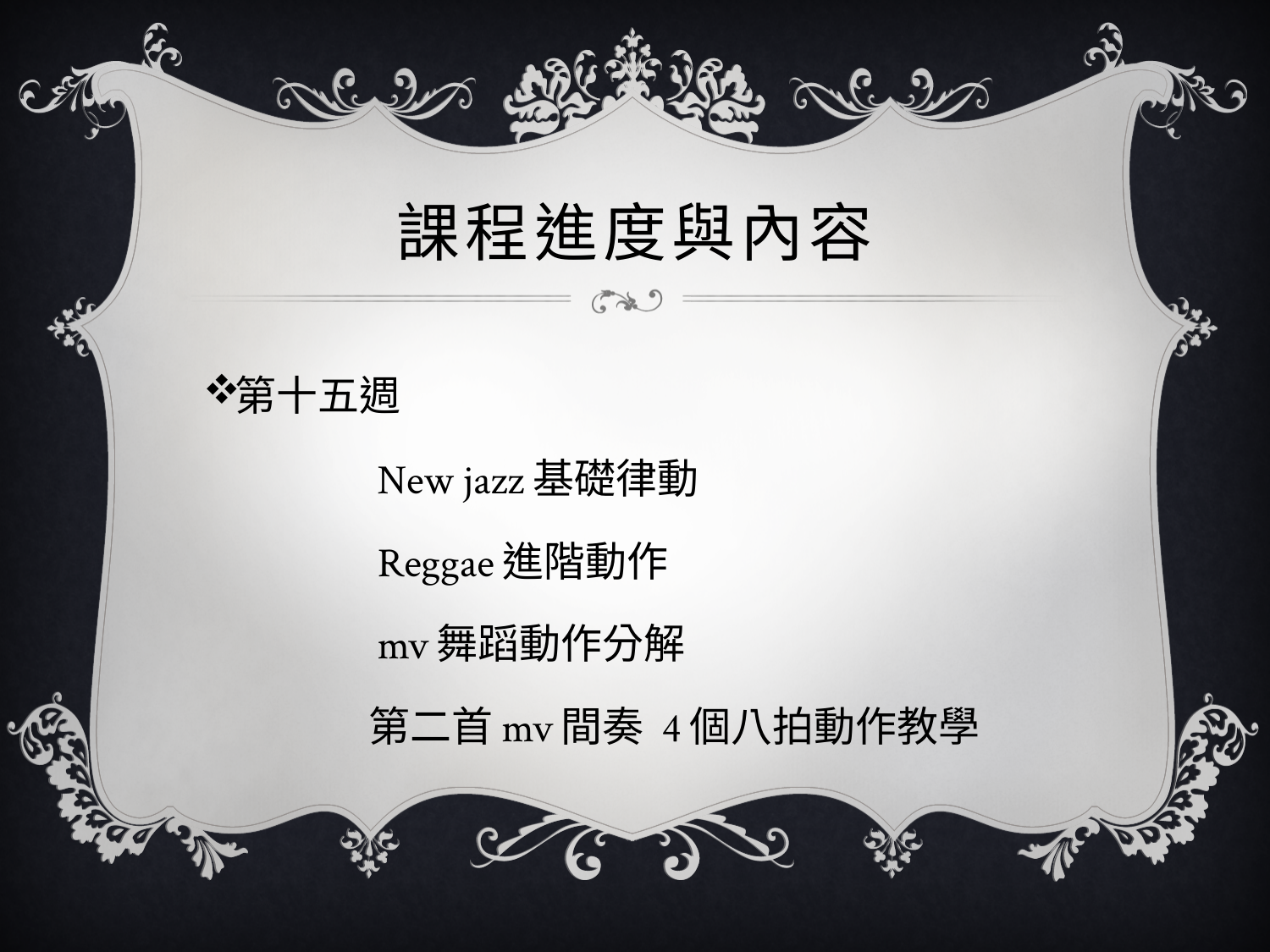

# 課程進度與內容
第十五週
　　　　New jazz基礎律動
　　　　Reggae進階動作
　　　　mv舞蹈動作分解
　　　　第二首mv間奏 4個八拍動作教學